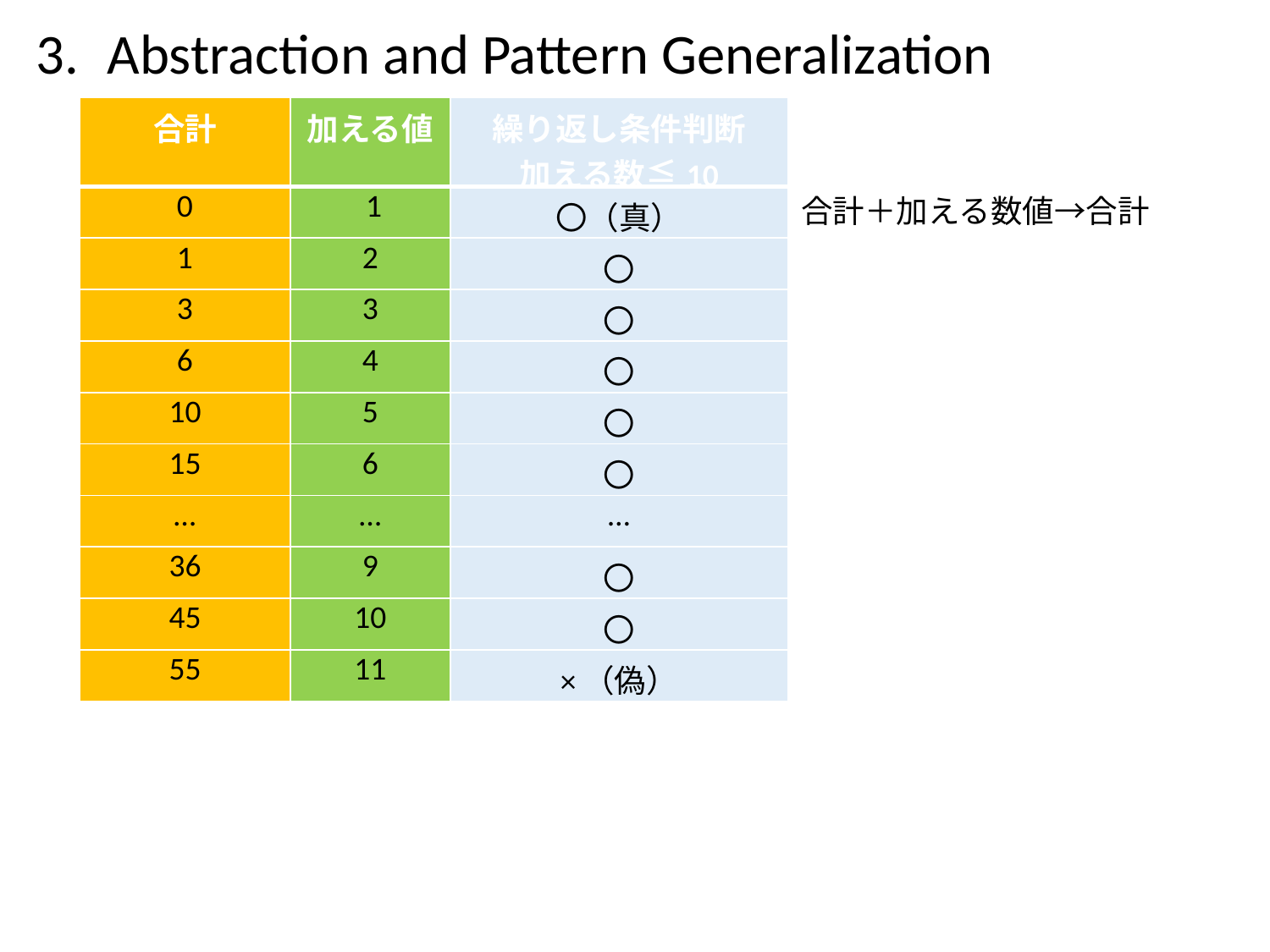

Abstraction and Pattern Generalization
| 合計 | 加える値 | 繰り返し条件判断 加える数≦10 |
| --- | --- | --- |
| 0 | 1 | 〇（真） |
| 1 | 2 | 〇 |
| 3 | 3 | 〇 |
| 6 | 4 | 〇 |
| 10 | 5 | 〇 |
| 15 | 6 | 〇 |
| … | … | … |
| 36 | 9 | 〇 |
| 45 | 10 | 〇 |
| 55 | 11 | ×（偽） |
合計＋加える数値→合計